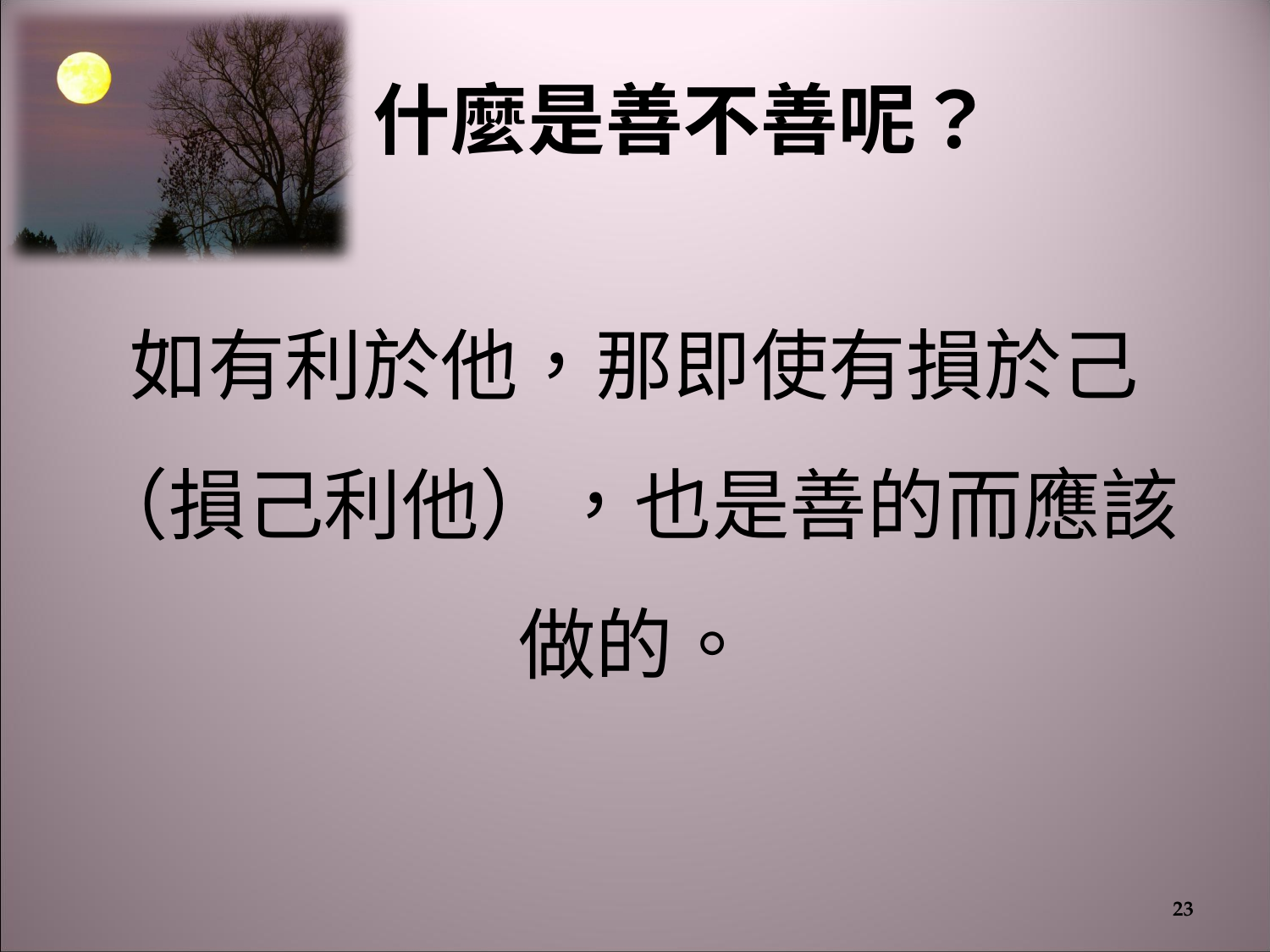

# 什麼是善不善呢？
如有利於他，那即使有損於己（損己利他），也是善的而應該做的。
23